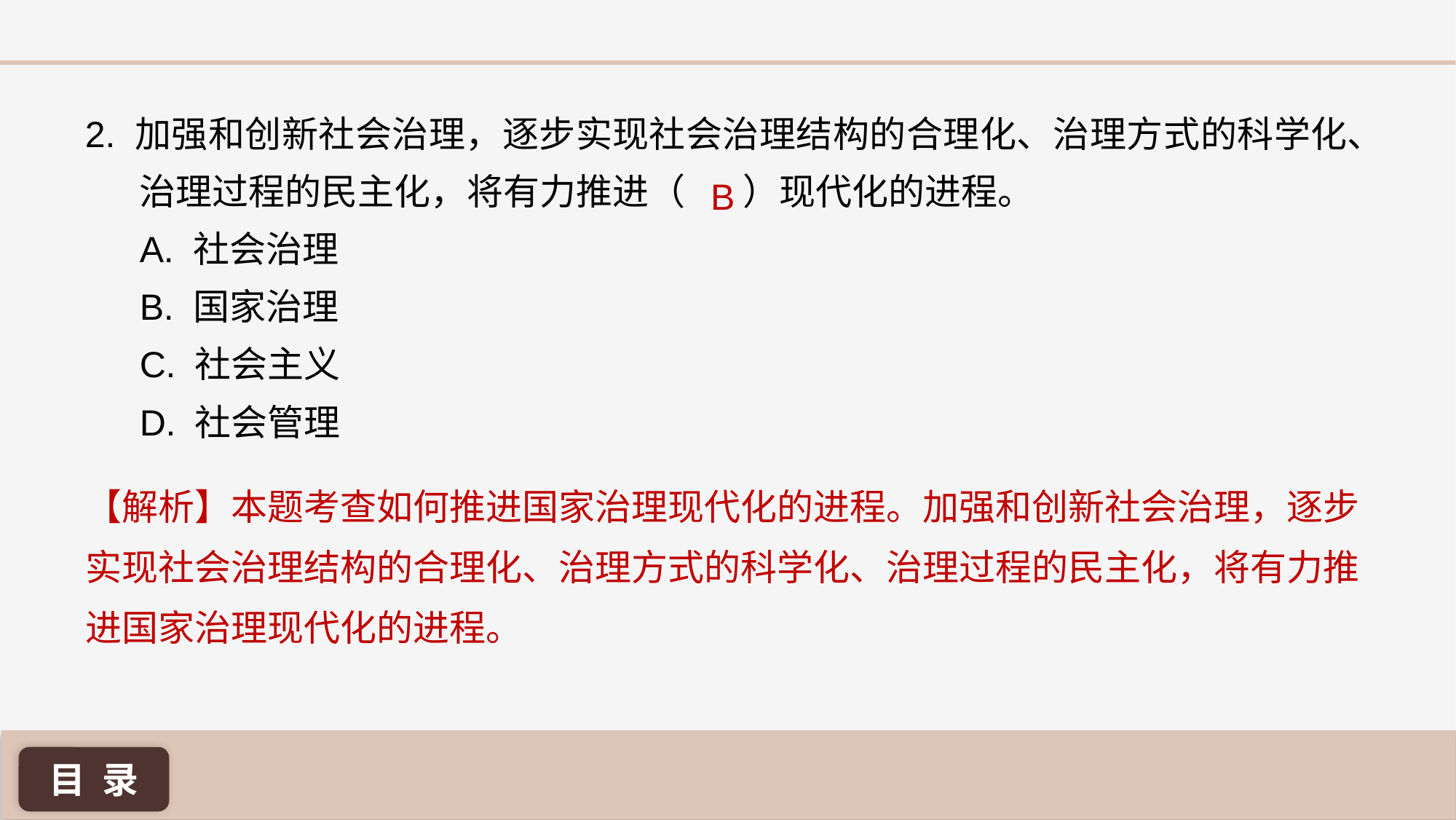

2. 加强和创新社会治理，逐步实现社会治理结构的合理化、治理方式的科学化、治理过程的民主化，将有力推进（       ）现代化的进程。
A. 社会治理
B. 国家治理
C. 社会主义
D. 社会管理
B
【解析】本题考查如何推进国家治理现代化的进程。加强和创新社会治理，逐步实现社会治理结构的合理化、治理方式的科学化、治理过程的民主化，将有力推进国家治理现代化的进程。